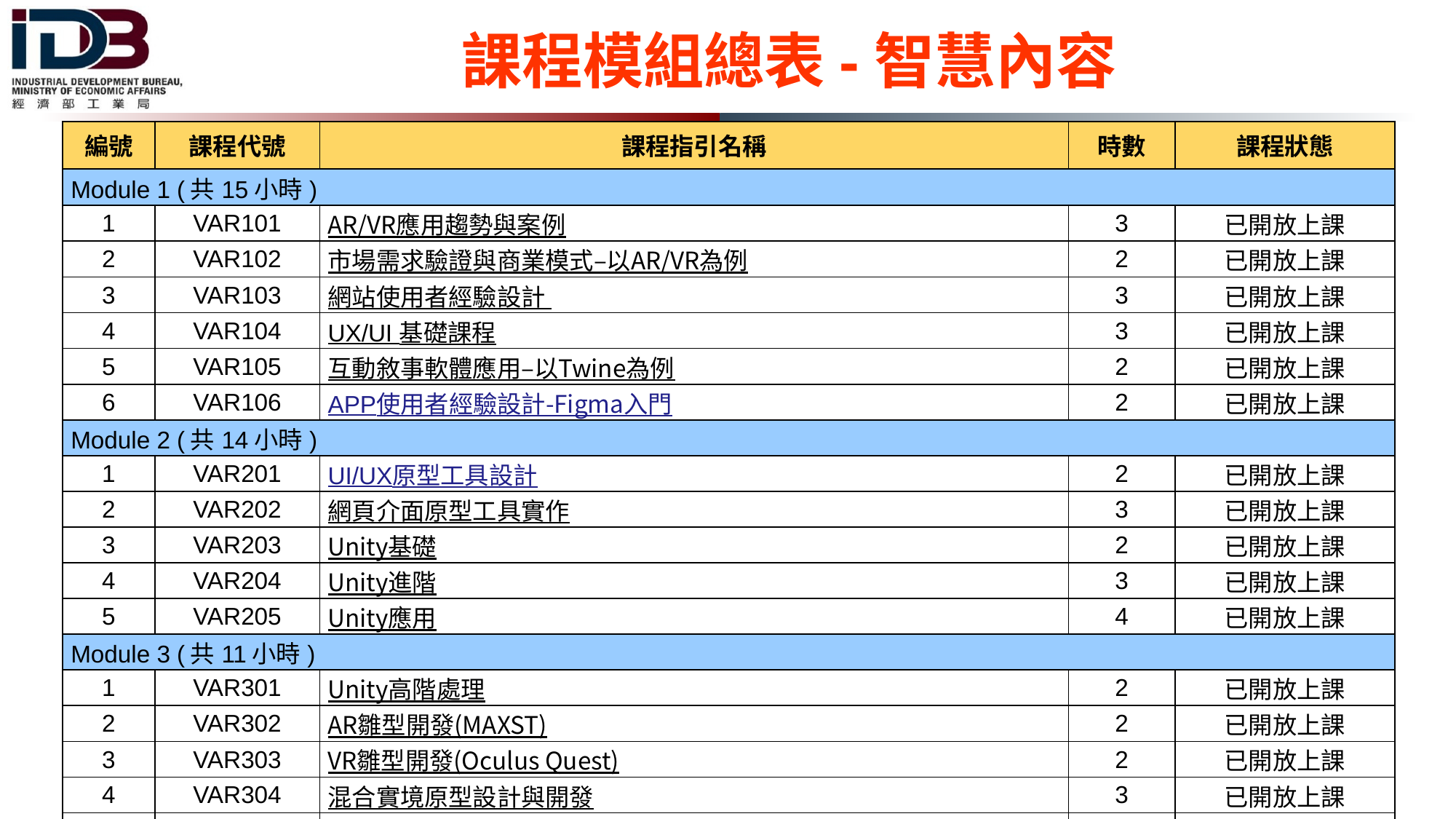

# 課程模組總表-智慧內容
| 編號 | 課程代號 | 課程指引名稱 | 時數 | 課程狀態 |
| --- | --- | --- | --- | --- |
| Module 1 (共15小時) |  |  |  |  |
| 1 | VAR101 | AR/VR應用趨勢與案例 | 3 | 已開放上課 |
| 2 | VAR102 | 市場需求驗證與商業模式–以AR/VR為例 | 2 | 已開放上課 |
| 3 | VAR103 | 網站使用者經驗設計 | 3 | 已開放上課 |
| 4 | VAR104 | UX/UI 基礎課程 | 3 | 已開放上課 |
| 5 | VAR105 | 互動敘事軟體應用–以Twine為例 | 2 | 已開放上課 |
| 6 | VAR106 | APP使用者經驗設計-Figma入門 | 2 | 已開放上課 |
| Module 2 (共14小時) |  |  |  |  |
| 1 | VAR201 | UI/UX原型工具設計 | 2 | 已開放上課 |
| 2 | VAR202 | 網頁介面原型工具實作 | 3 | 已開放上課 |
| 3 | VAR203 | Unity基礎 | 2 | 已開放上課 |
| 4 | VAR204 | Unity進階 | 3 | 已開放上課 |
| 5 | VAR205 | Unity應用 | 4 | 已開放上課 |
| Module 3 (共11小時) |  |  |  |  |
| 1 | VAR301 | Unity高階處理 | 2 | 已開放上課 |
| 2 | VAR302 | AR雛型開發(MAXST) | 2 | 已開放上課 |
| 3 | VAR303 | VR雛型開發(Oculus Quest) | 2 | 已開放上課 |
| 4 | VAR304 | 混合實境原型設計與開發 | 3 | 已開放上課 |
| 5 | VAR305 | VR影片製作 | 2 | 已開放上課 |